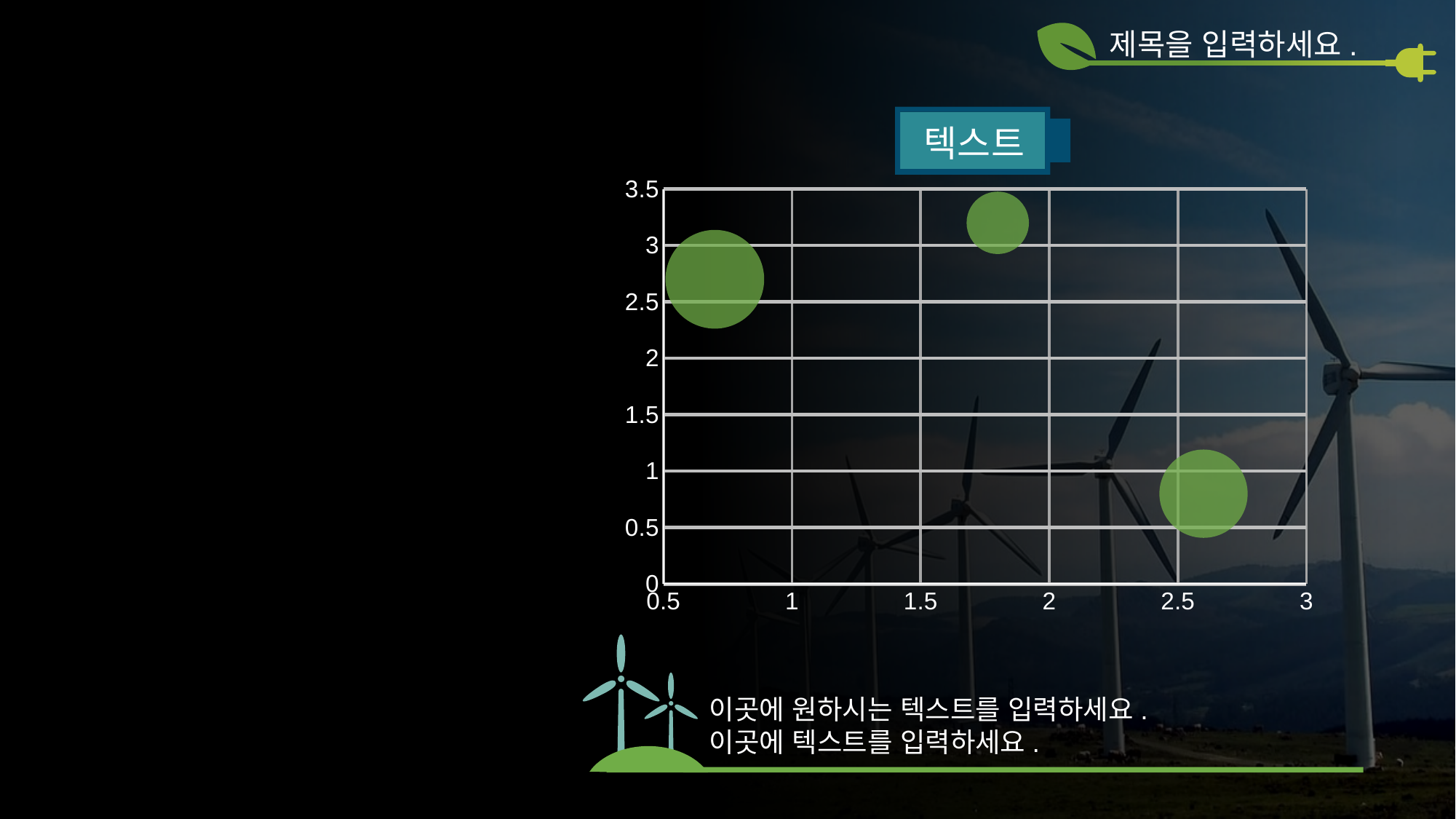

제목을 입력하세요.

텍스트

### Chart

| Category | Y 값 |
|---|---|

이곳에 원하시는 텍스트를 입력하세요.
이곳에 텍스트를 입력하세요.